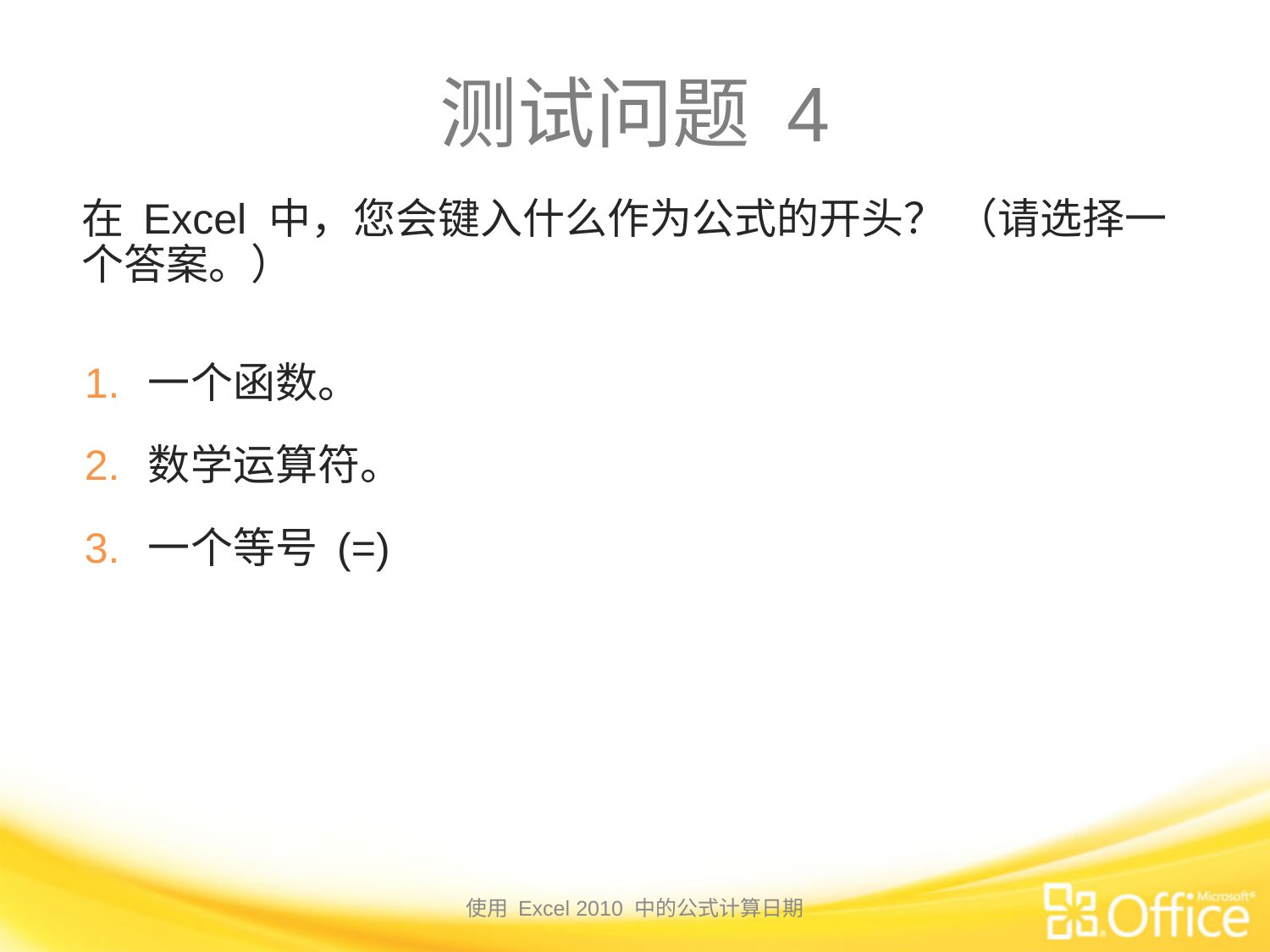

# 测试问题 4
在 Excel 中，您会键入什么作为公式的开头？ （请选择一个答案。）
一个函数。
数学运算符。
一个等号 (=)
使用 Excel 2010 中的公式计算日期